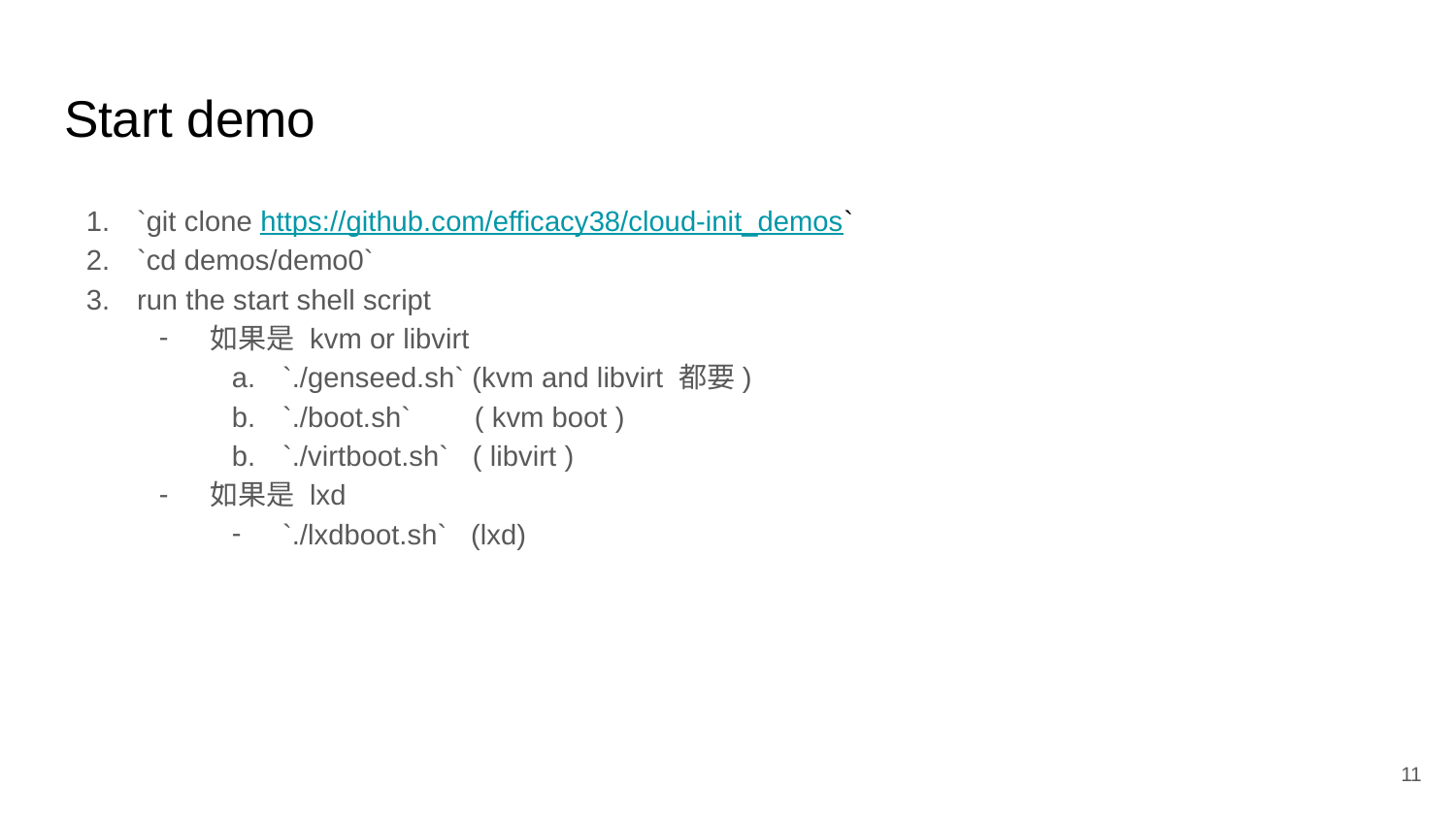

# Start demo
`git clone https://github.com/efficacy38/cloud-init_demos`
`cd demos/demo0`
run the start shell script
如果是 kvm or libvirt
`./genseed.sh` (kvm and libvirt 都要)
`./boot.sh`        ( kvm boot )
`./virtboot.sh`   ( libvirt )
如果是 lxd
`./lxdboot.sh`   (lxd)
11